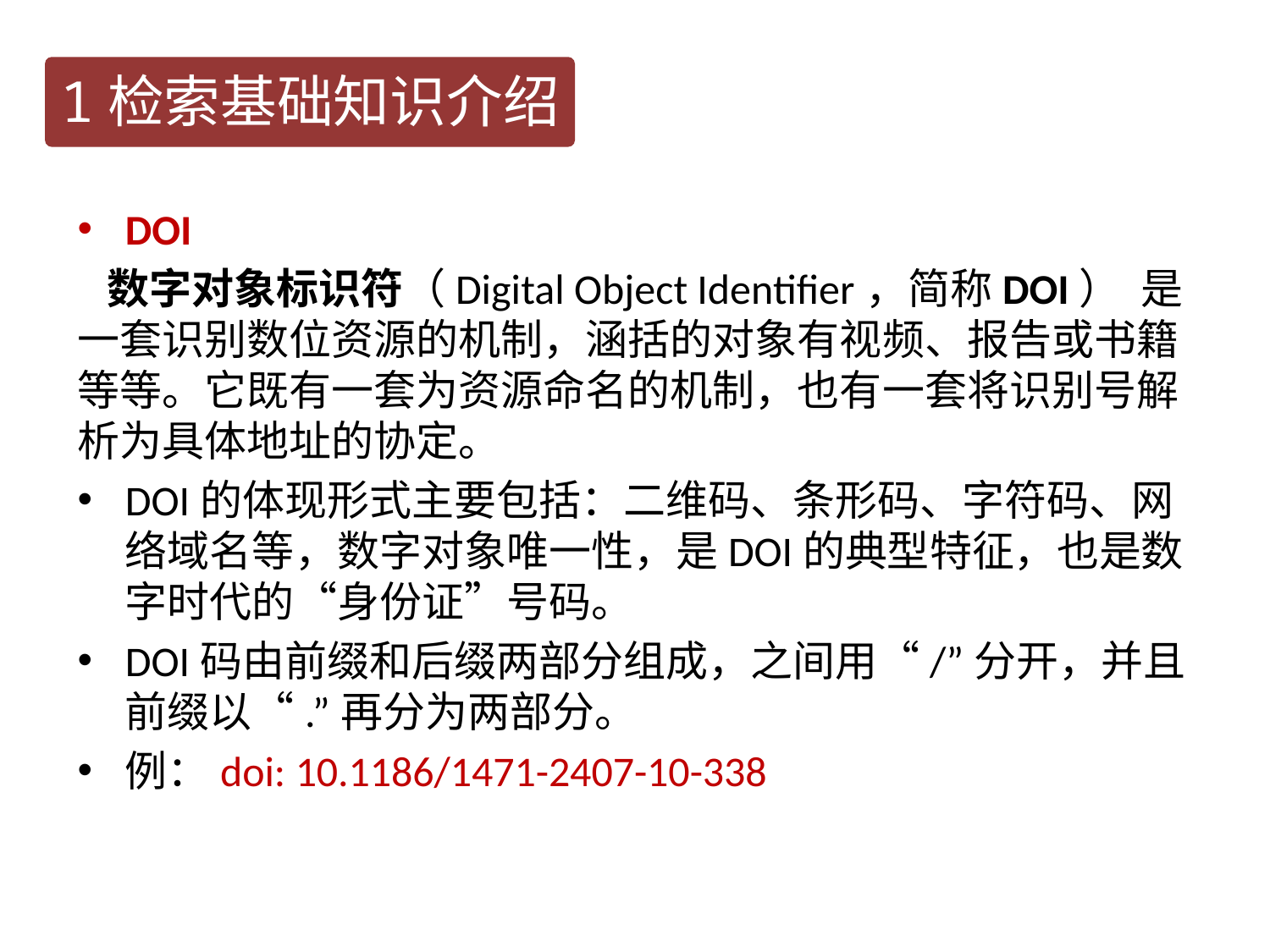

1检索基础知识介绍
1基础检索知识介绍
DOI
  数字对象标识符（Digital Object Identifier，简称DOI）  是一套识别数位资源的机制，涵括的对象有视频、报告或书籍等等。它既有一套为资源命名的机制，也有一套将识别号解析为具体地址的协定。
DOI的体现形式主要包括：二维码、条形码、字符码、网络域名等，数字对象唯一性，是DOI的典型特征，也是数字时代的“身份证”号码。
DOI码由前缀和后缀两部分组成，之间用“/”分开，并且前缀以“.”再分为两部分。
例：doi: 10.1186/1471-2407-10-338